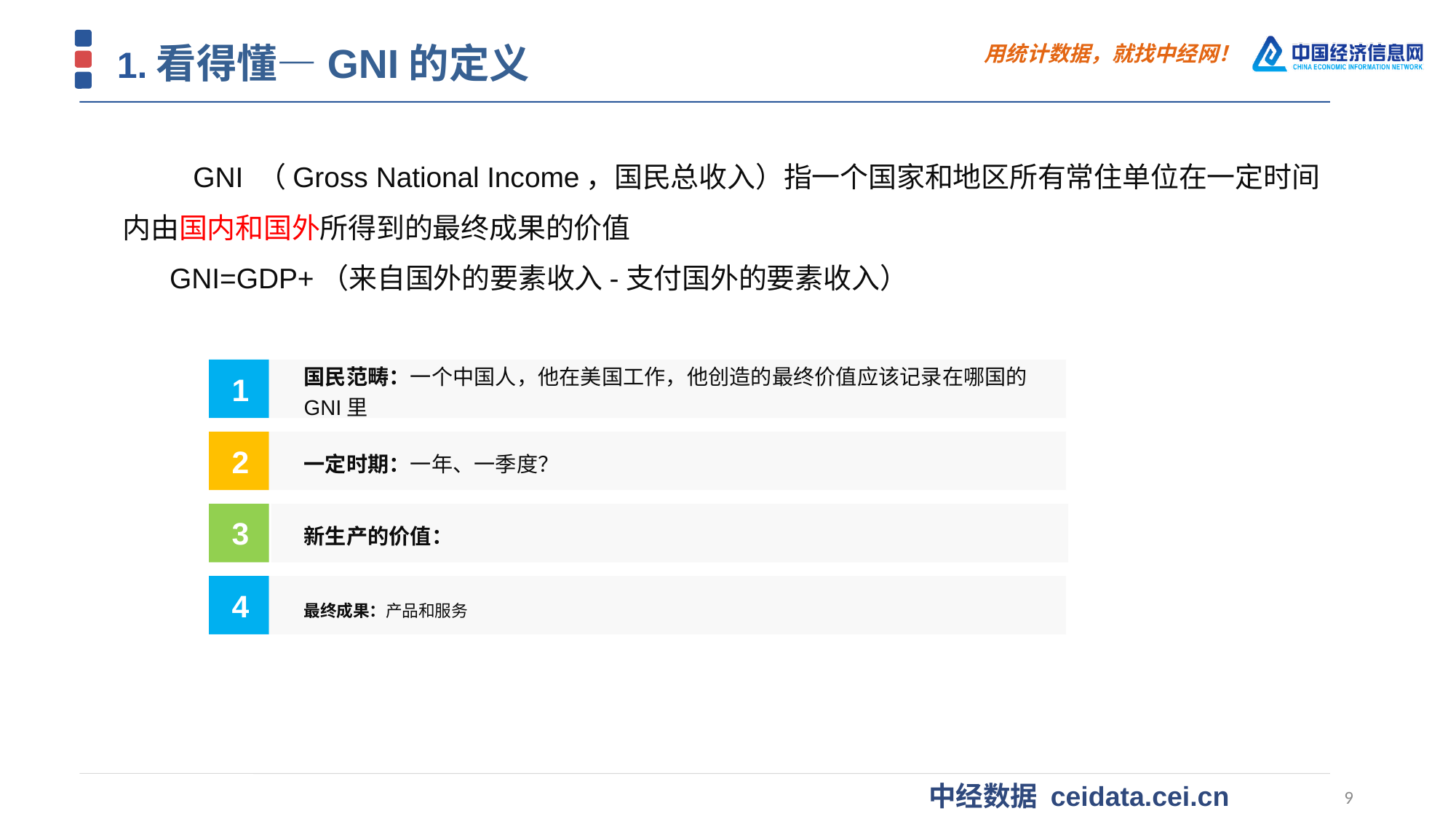

1.看得懂—GNI的定义
         GNI （Gross National Income，国民总收入）指一个国家和地区所有常住单位在一定时间内由国内和国外所得到的最终成果的价值
      GNI=GDP+（来自国外的要素收入-支付国外的要素收入）

1
国民范畴：一个中国人，他在美国工作，他创造的最终价值应该记录在哪国的GNI里

2
一定时期：一年、一季度？

3
新生产的价值：

4
最终成果：产品和服务
9